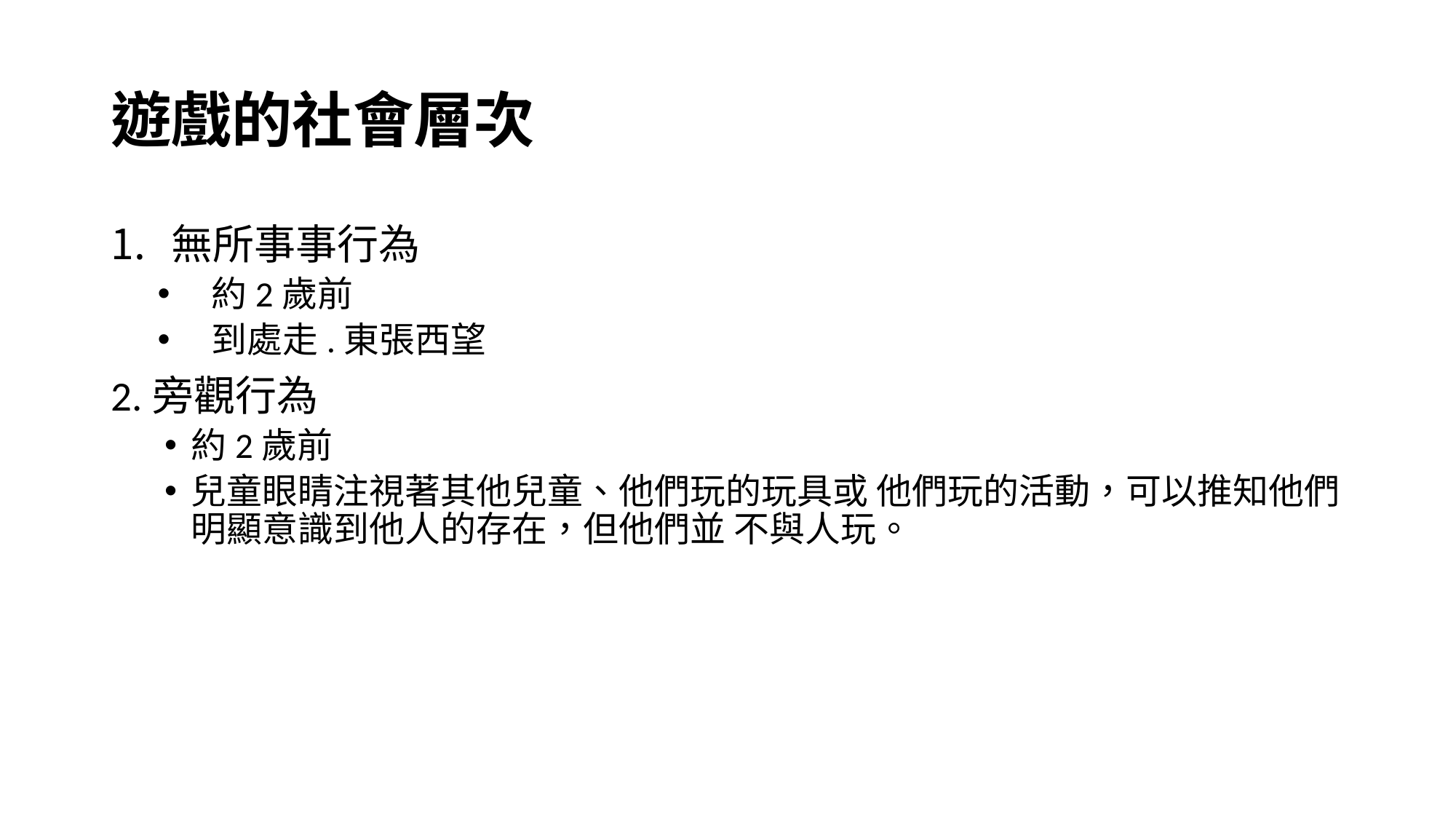

# 遊戲的社會層次
無所事事行為
約2歲前
到處走.東張西望
2.旁觀行為
約2歲前
兒童眼睛注視著其他兒童、他們玩的玩具或 他們玩的活動，可以推知他們明顯意識到他人的存在，但他們並 不與人玩。